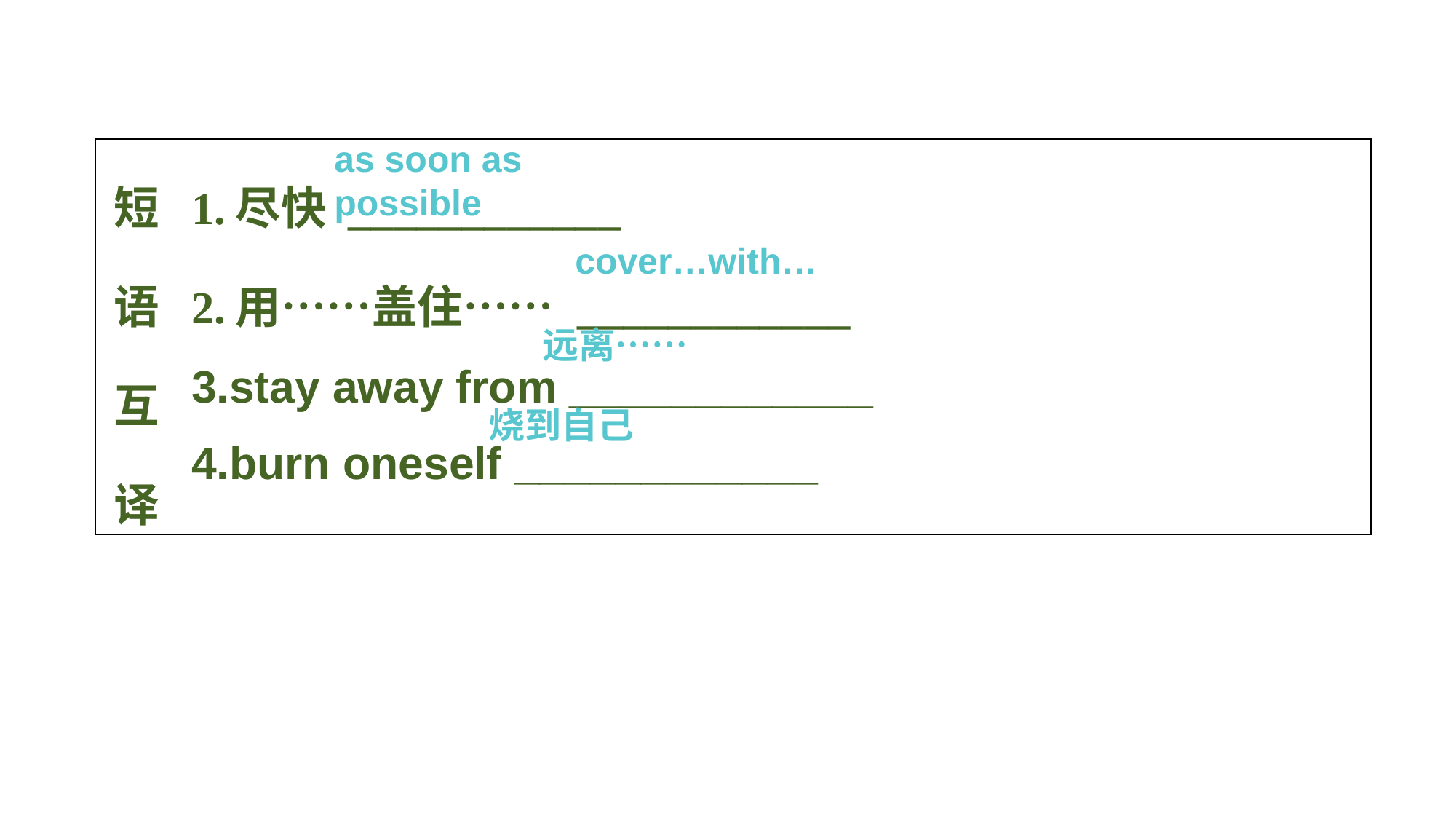

| 短语互译 | 1.尽快 \_\_\_\_\_\_\_\_\_\_\_\_ 2.用……盖住…… \_\_\_\_\_\_\_\_\_\_\_\_ 3.stay away from \_\_\_\_\_\_\_\_\_\_\_\_ 4.burn oneself \_\_\_\_\_\_\_\_\_\_\_\_ |
| --- | --- |
as soon as possible
cover…with…
远离……
烧到自己